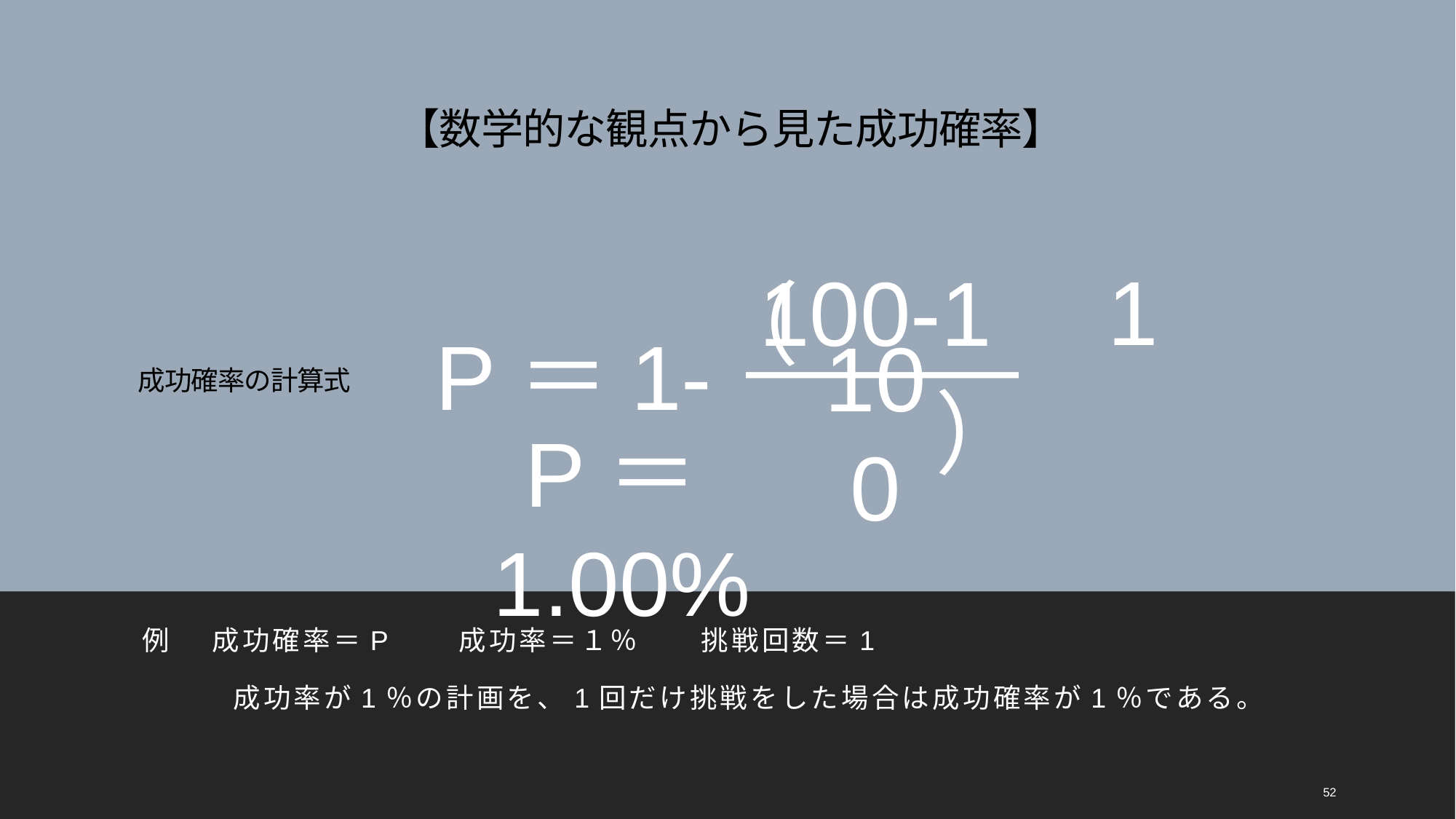

# 【数学的な観点から見た成功確率】

1
100-1
（　　　　　）
成功確率の計算式
―――
P＝1-
100
P＝1.00%

例 　成功確率＝P　　成功率＝１％　　挑戦回数＝1
　　　成功率が1％の計画を、1回だけ挑戦をした場合は成功確率が1％である。
52